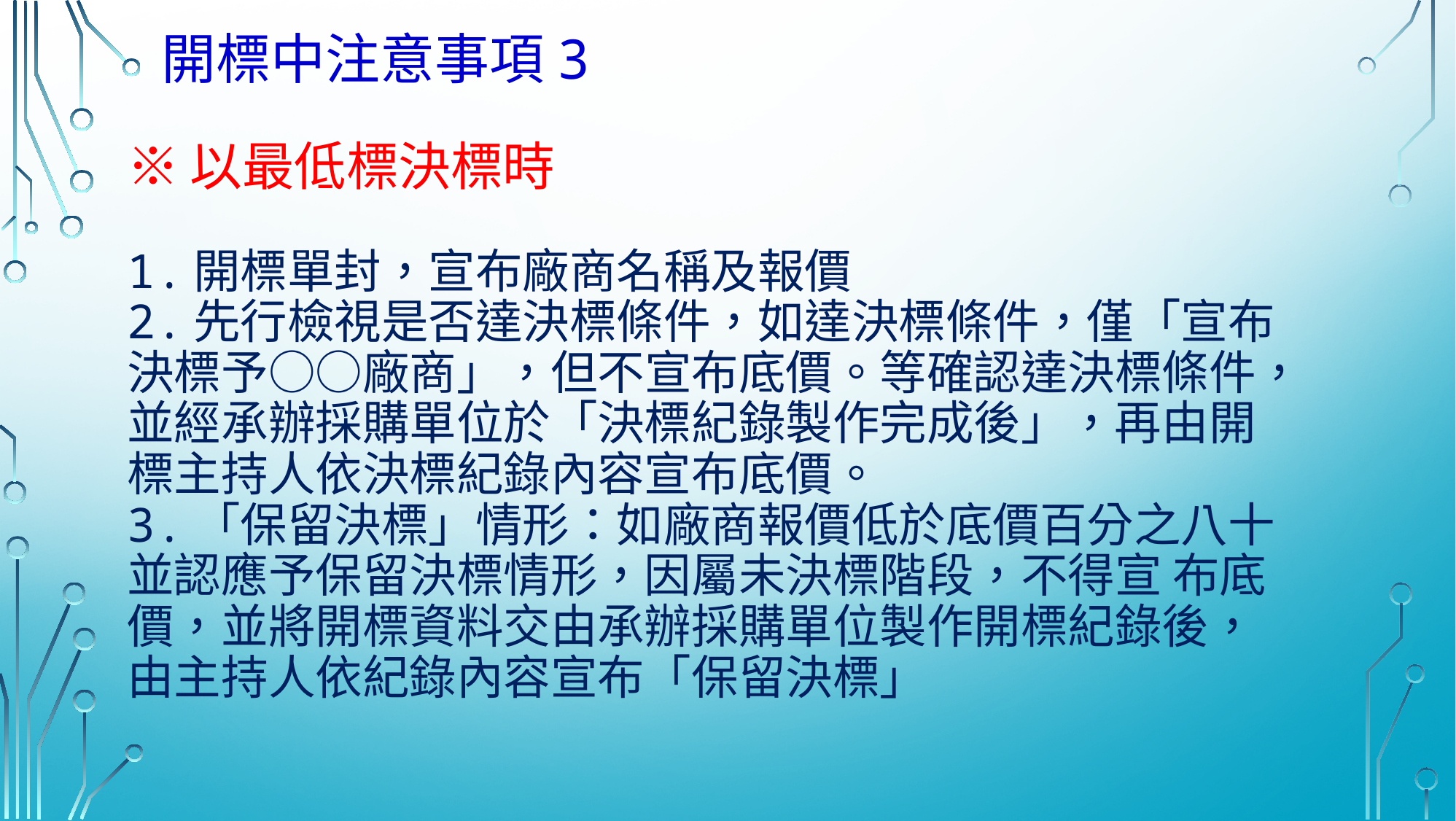

開標中注意事項3
# ※以最低標決標時 1.開標單封，宣布廠商名稱及報價 2.先行檢視是否達決標條件，如達決標條件，僅「宣布決標予○○廠商」，但不宣布底價。等確認達決標條件，並經承辦採購單位於「決標紀錄製作完成後」，再由開標主持人依決標紀錄內容宣布底價。 3.「保留決標」情形：如廠商報價低於底價百分之八十並認應予保留決標情形，因屬未決標階段，不得宣 布底價，並將開標資料交由承辦採購單位製作開標紀錄後，由主持人依紀錄內容宣布「保留決標」